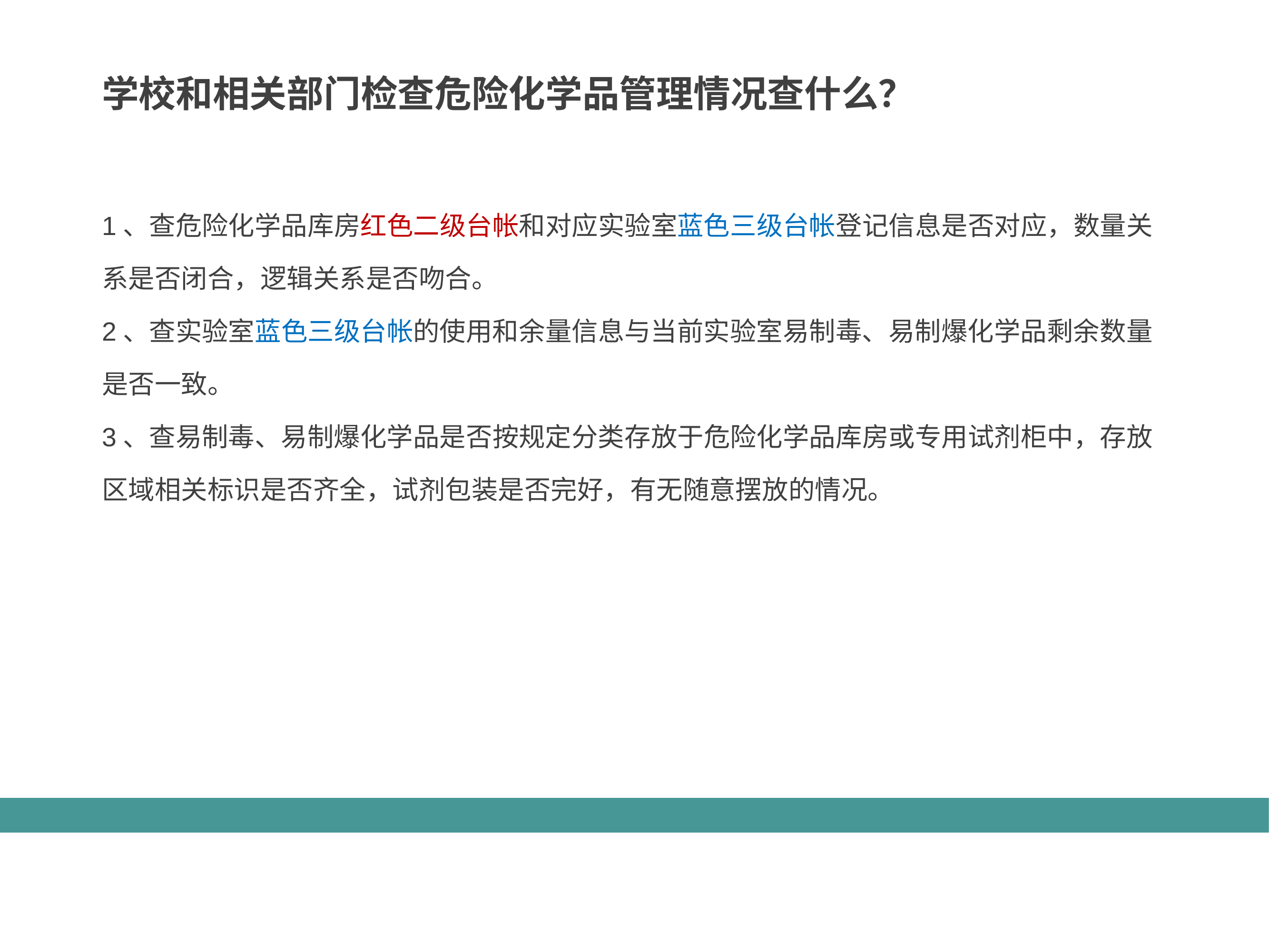

学校和相关部门检查危险化学品管理情况查什么？
1、查危险化学品库房红色二级台帐和对应实验室蓝色三级台帐登记信息是否对应，数量关系是否闭合，逻辑关系是否吻合。
2、查实验室蓝色三级台帐的使用和余量信息与当前实验室易制毒、易制爆化学品剩余数量是否一致。
3、查易制毒、易制爆化学品是否按规定分类存放于危险化学品库房或专用试剂柜中，存放区域相关标识是否齐全，试剂包装是否完好，有无随意摆放的情况。